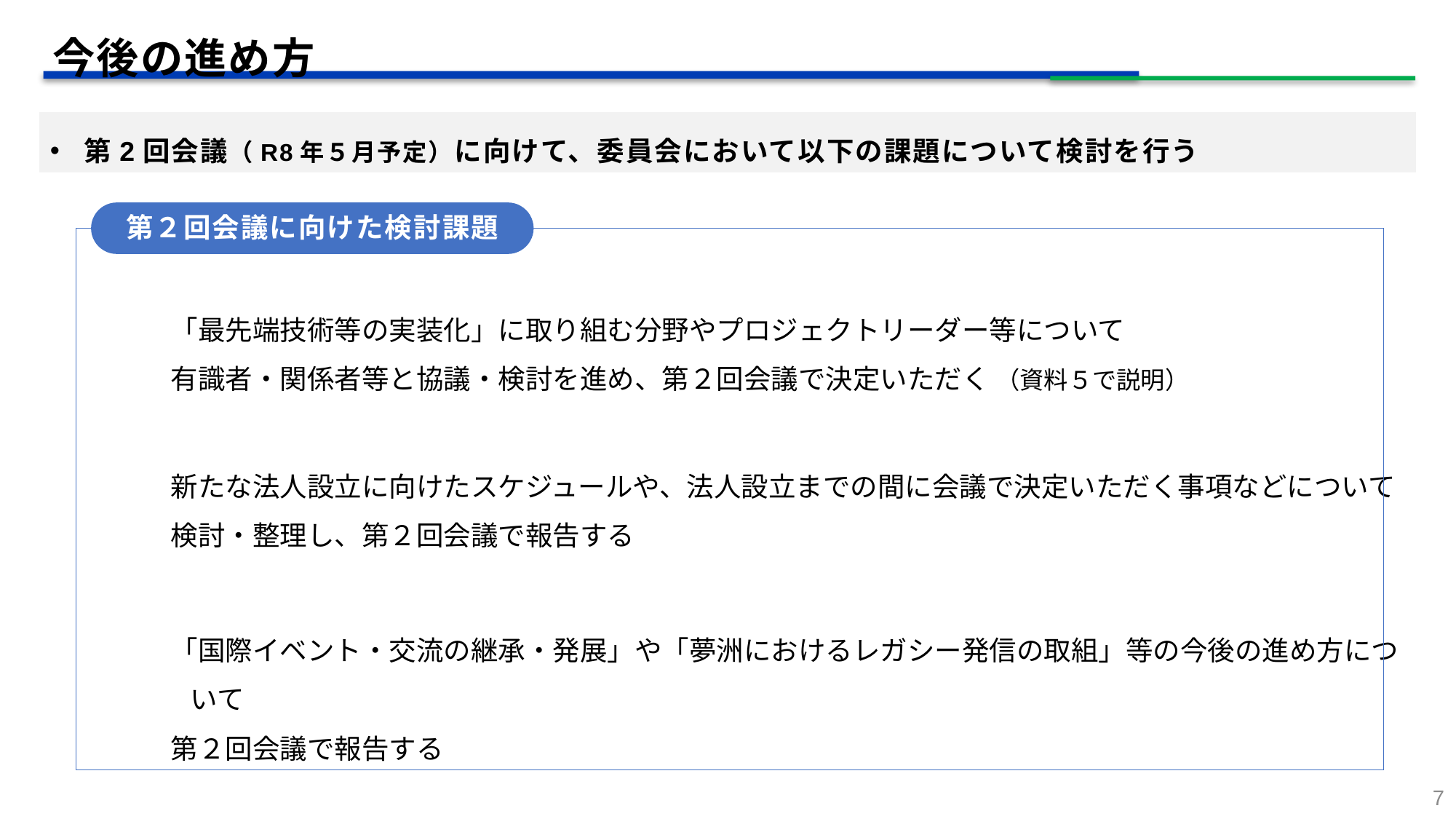

今後の進め方
第2回会議（R8年５月予定）に向けて、委員会において以下の課題について検討を行う
第２回会議に向けた検討課題

「最先端技術等の実装化」に取り組む分野やプロジェクトリーダー等について
有識者・関係者等と協議・検討を進め、第２回会議で決定いただく （資料５で説明）

新たな法人設立に向けたスケジュールや、法人設立までの間に会議で決定いただく事項などについて
検討・整理し、第２回会議で報告する

「国際イベント・交流の継承・発展」や「夢洲におけるレガシー発信の取組」等の今後の進め方について
第２回会議で報告する

１
２
3